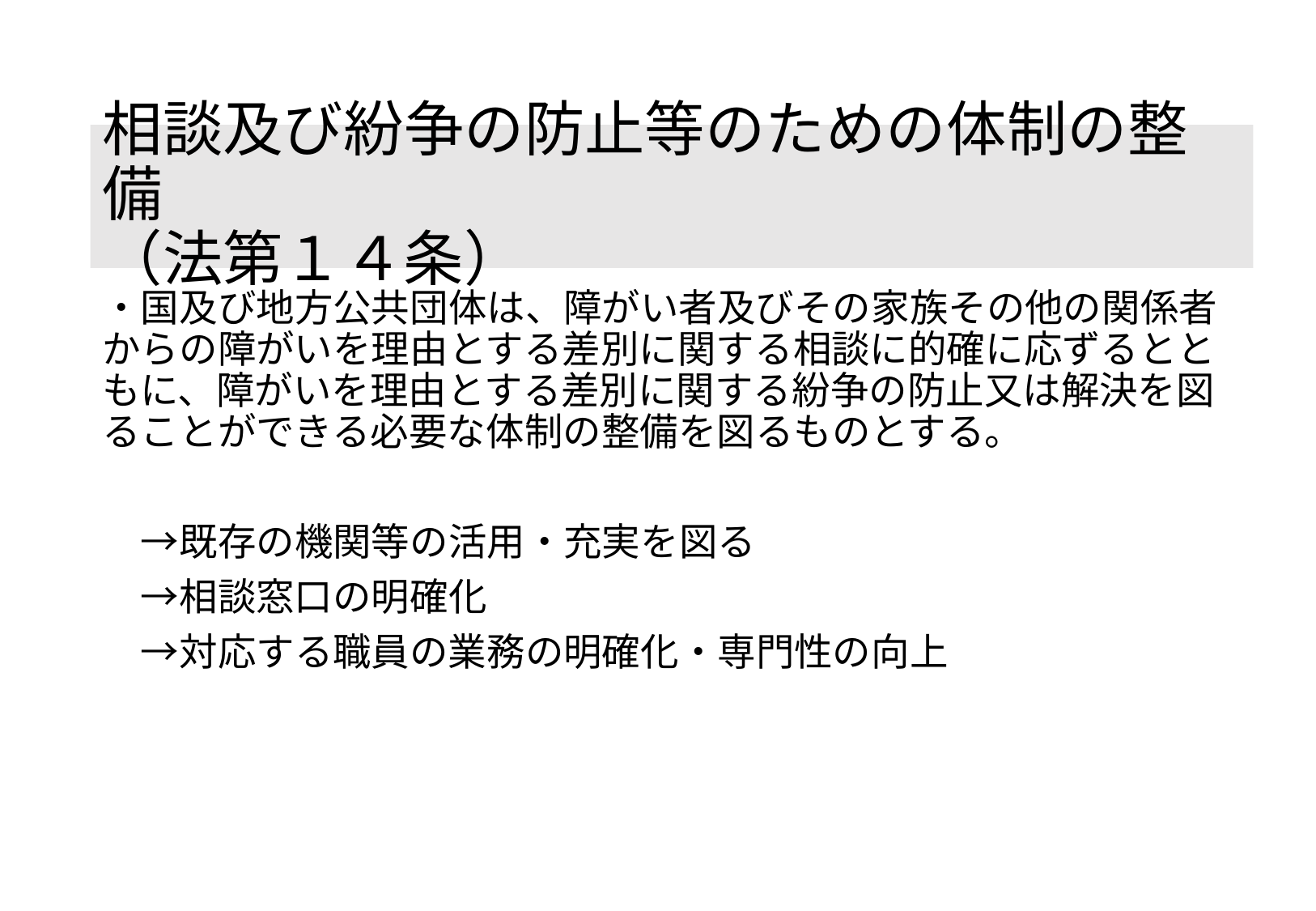

# 相談及び紛争の防止等のための体制の整備 （法第１４条）
・国及び地方公共団体は、障がい者及びその家族その他の関係者からの障がいを理由とする差別に関する相談に的確に応ずるとともに、障がいを理由とする差別に関する紛争の防止又は解決を図ることができる必要な体制の整備を図るものとする。

　→既存の機関等の活用・充実を図る
　→相談窓口の明確化
　→対応する職員の業務の明確化・専門性の向上